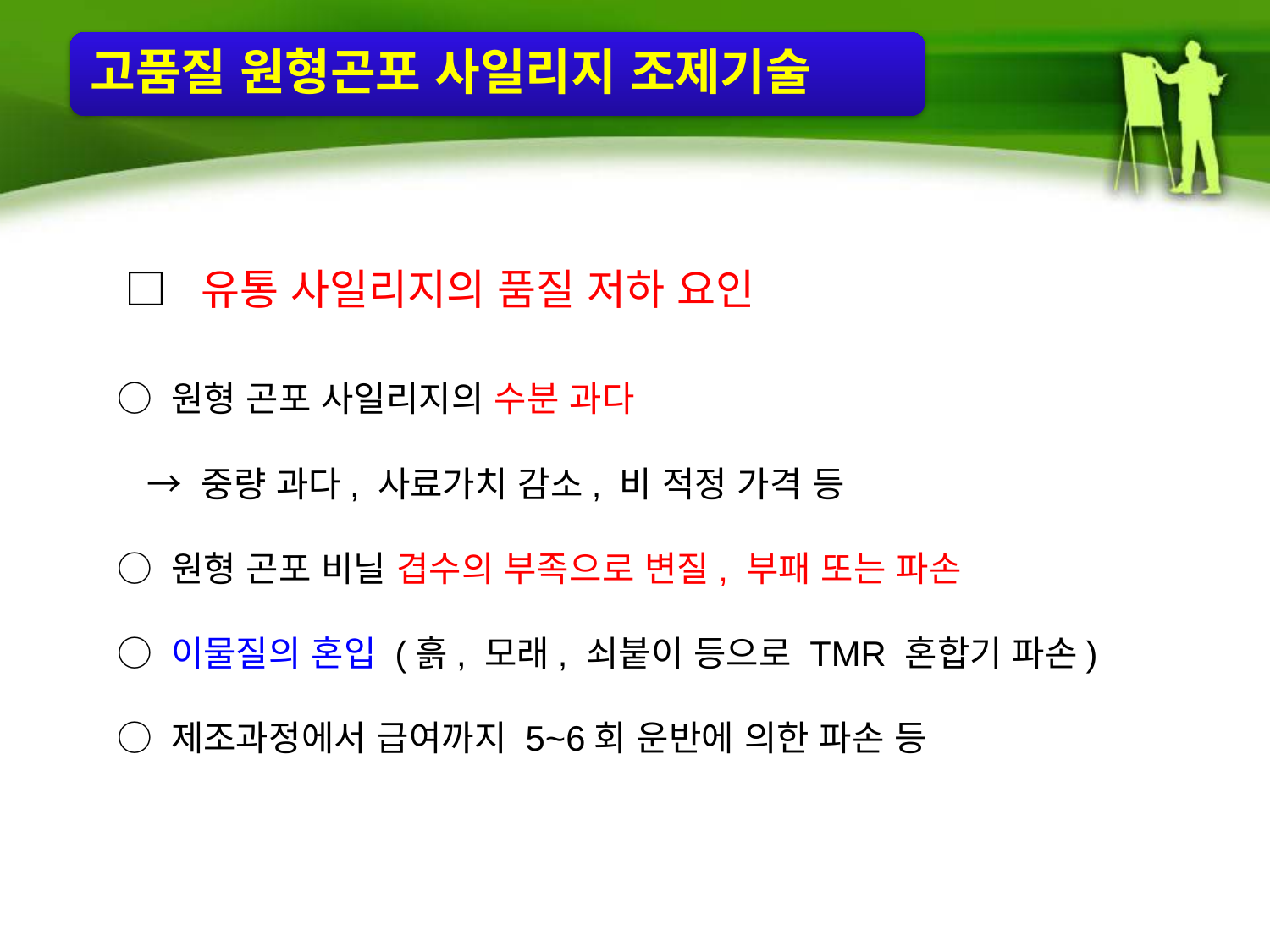

고품질 원형곤포 사일리지 조제기술
□  유통 사일리지의 품질 저하 요인
○ 원형 곤포 사일리지의 수분 과다
   → 중량 과다, 사료가치 감소, 비 적정 가격 등
○ 원형 곤포 비닐 겹수의 부족으로 변질, 부패 또는 파손
○ 이물질의 혼입 (흙, 모래, 쇠붙이 등으로 TMR 혼합기 파손)
○ 제조과정에서 급여까지 5~6회 운반에 의한 파손 등